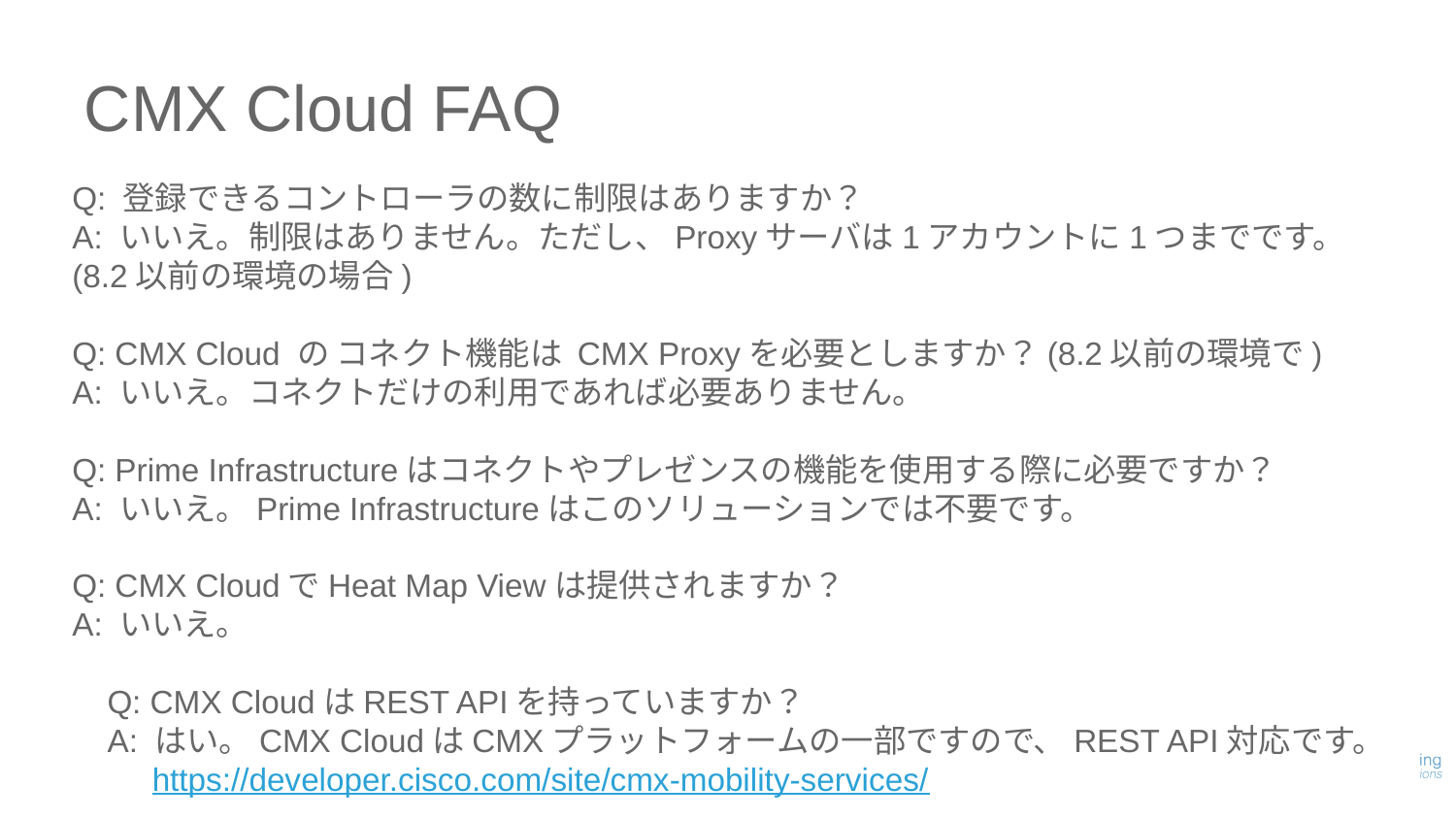

# CMX Cloud FAQ
Q: 登録できるコントローラの数に制限はありますか？
A: いいえ。制限はありません。ただし、Proxyサーバは1アカウントに1つまでです。
(8.2以前の環境の場合)

Q: CMX Cloud の コネクト機能は CMX Proxyを必要としますか？(8.2以前の環境で)
A: いいえ。コネクトだけの利用であれば必要ありません。

Q: Prime Infrastructureはコネクトやプレゼンスの機能を使用する際に必要ですか？
A: いいえ。Prime Infrastructureはこのソリューションでは不要です。

Q: CMX CloudでHeat Map Viewは提供されますか？
A: いいえ。

Q: CMX CloudはREST APIを持っていますか？
A: はい。CMX CloudはCMXプラットフォームの一部ですので、REST API対応です。
     https://developer.cisco.com/site/cmx-mobility-services/